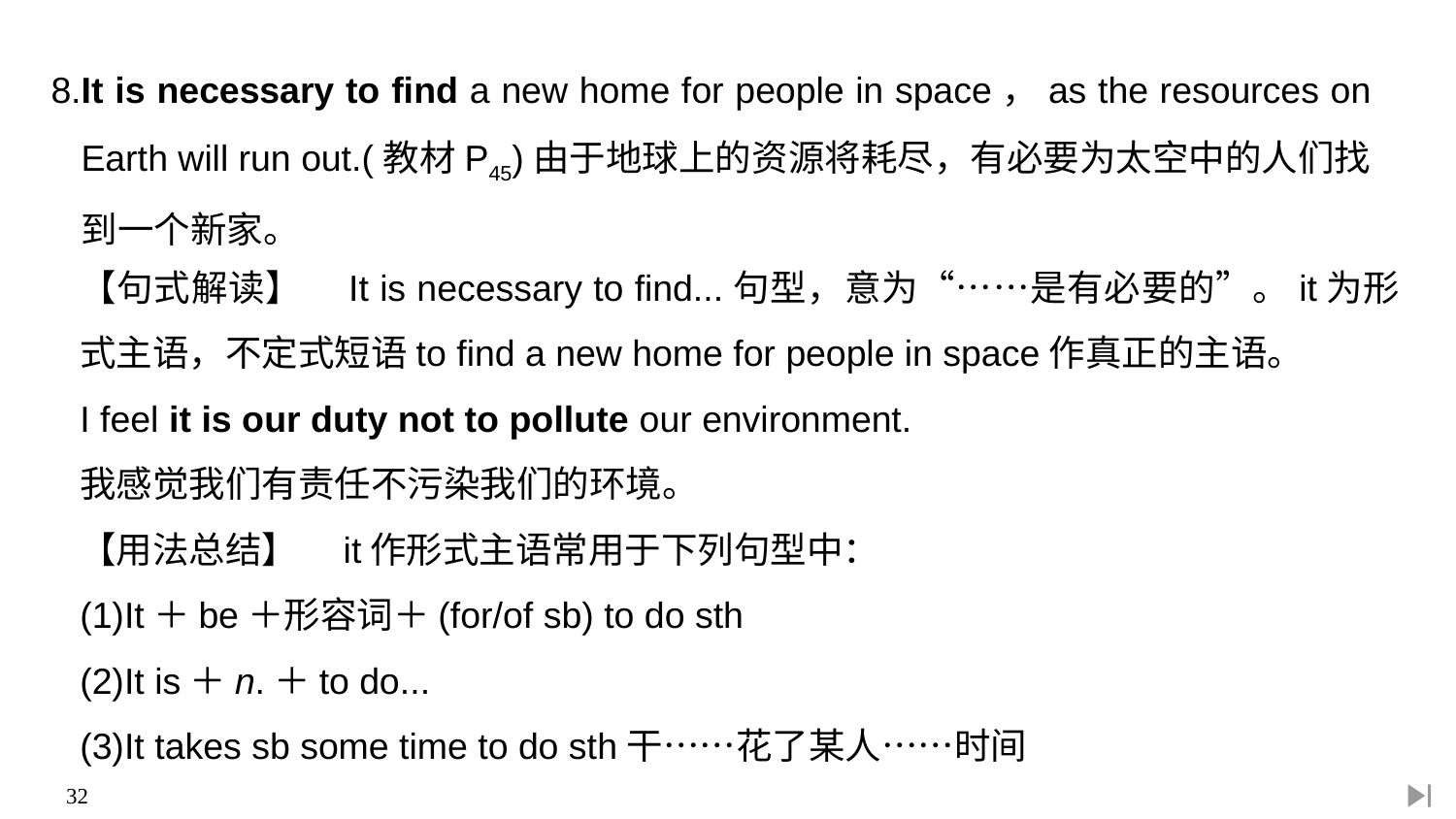

8.It is necessary to find a new home for people in space，as the resources on Earth will run out.(教材P45)由于地球上的资源将耗尽，有必要为太空中的人们找到一个新家。
【句式解读】　It is necessary to find...句型，意为“……是有必要的”。it为形式主语，不定式短语to find a new home for people in space作真正的主语。
I feel it is our duty not to pollute our environment.
我感觉我们有责任不污染我们的环境。
【用法总结】　it作形式主语常用于下列句型中：
(1)It＋be＋形容词＋(for/of sb) to do sth
(2)It is＋n.＋to do...
(3)It takes sb some time to do sth干……花了某人……时间